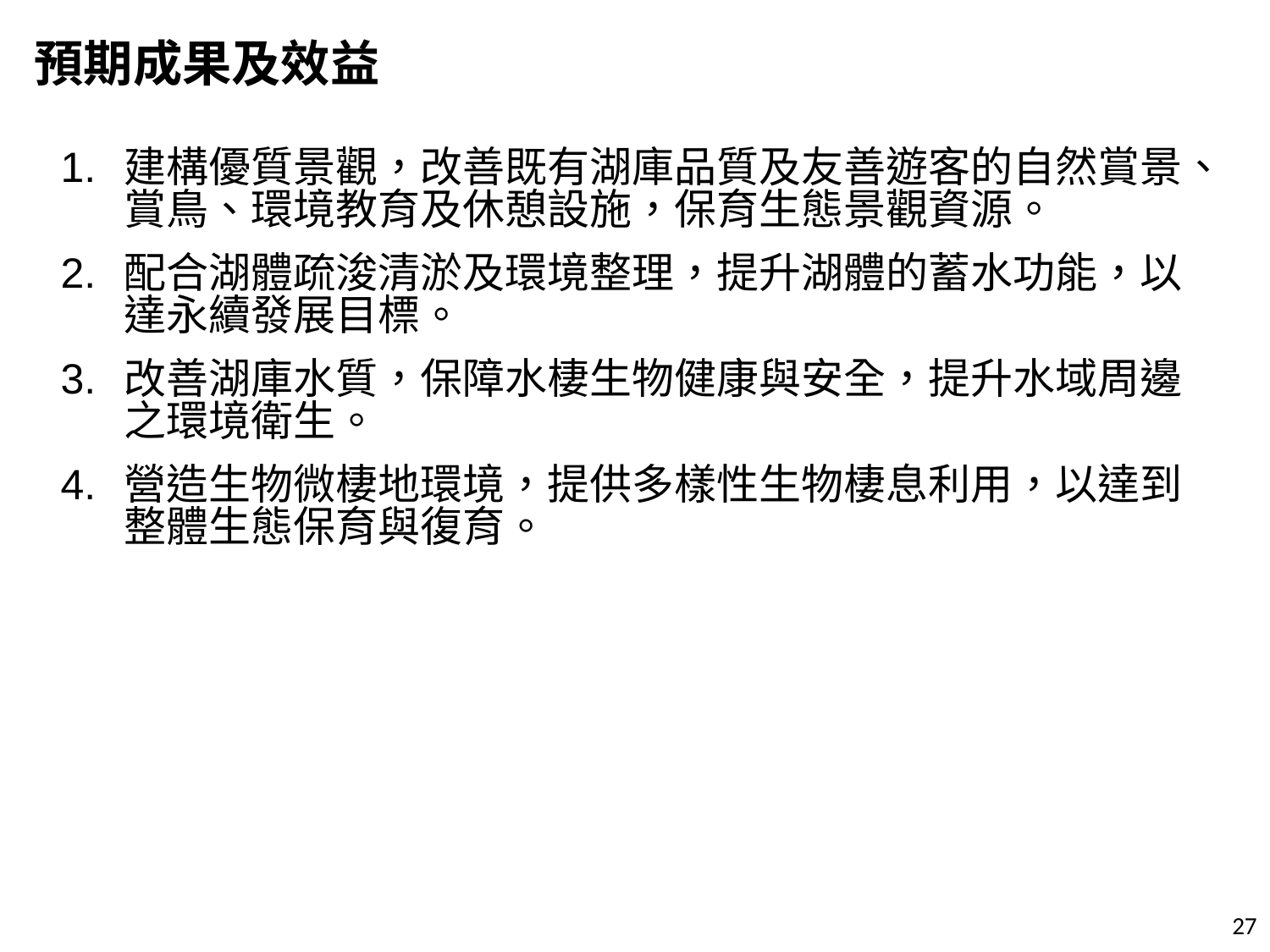

# 預期成果及效益
建構優質景觀，改善既有湖庫品質及友善遊客的自然賞景、賞鳥、環境教育及休憩設施，保育生態景觀資源。
配合湖體疏浚清淤及環境整理，提升湖體的蓄水功能，以達永續發展目標。
改善湖庫水質，保障水棲生物健康與安全，提升水域周邊之環境衛生。
營造生物微棲地環境，提供多樣性生物棲息利用，以達到整體生態保育與復育。

27